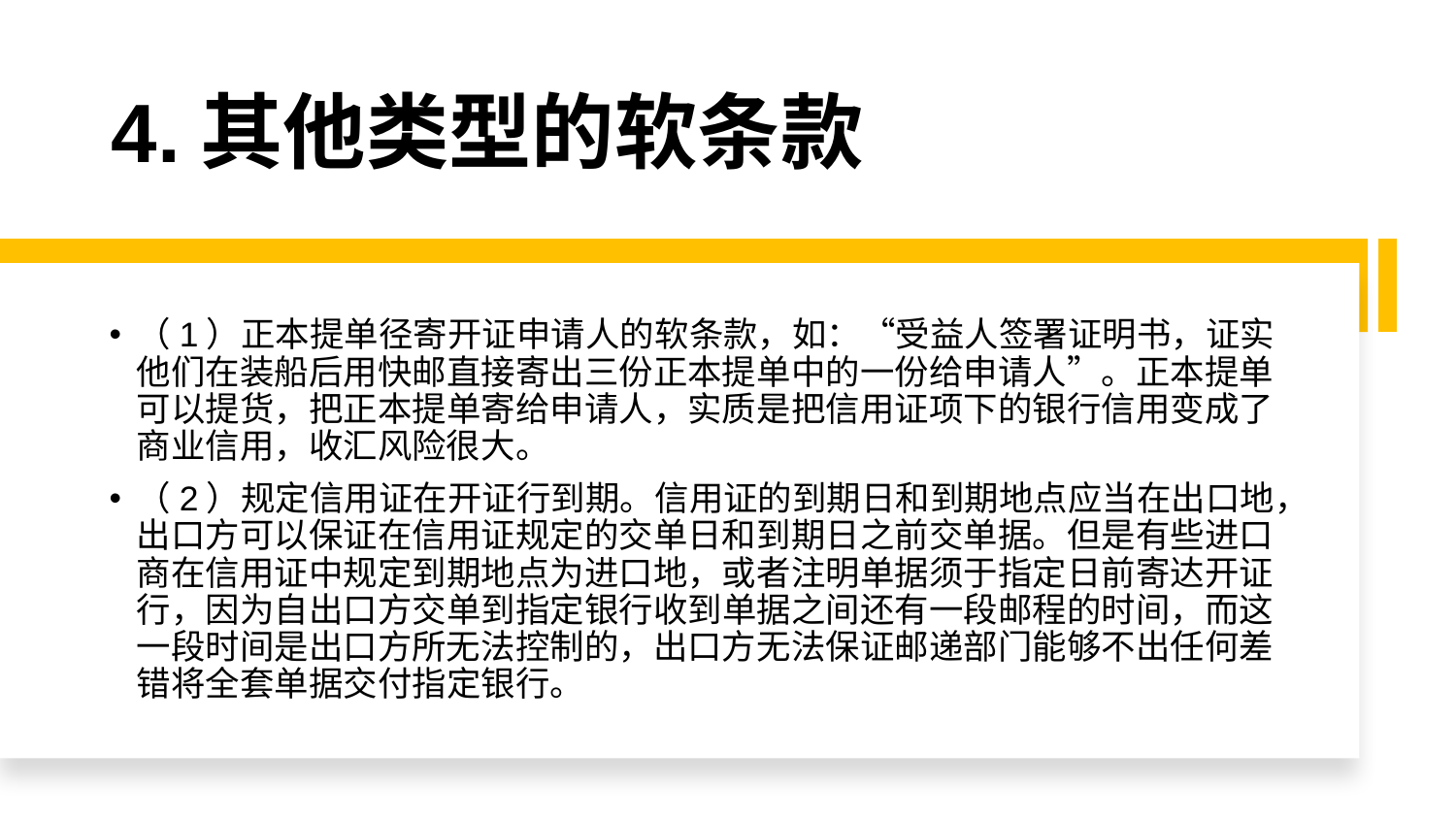

# 4.其他类型的软条款

（1）正本提单径寄开证申请人的软条款，如：“受益人签署证明书，证实他们在装船后用快邮直接寄出三份正本提单中的一份给申请人”。正本提单可以提货，把正本提单寄给申请人，实质是把信用证项下的银行信用变成了商业信用，收汇风险很大。
（2）规定信用证在开证行到期。信用证的到期日和到期地点应当在出口地，出口方可以保证在信用证规定的交单日和到期日之前交单据。但是有些进口商在信用证中规定到期地点为进口地，或者注明单据须于指定日前寄达开证行，因为自出口方交单到指定银行收到单据之间还有一段邮程的时间，而这一段时间是出口方所无法控制的，出口方无法保证邮递部门能够不出任何差错将全套单据交付指定银行。